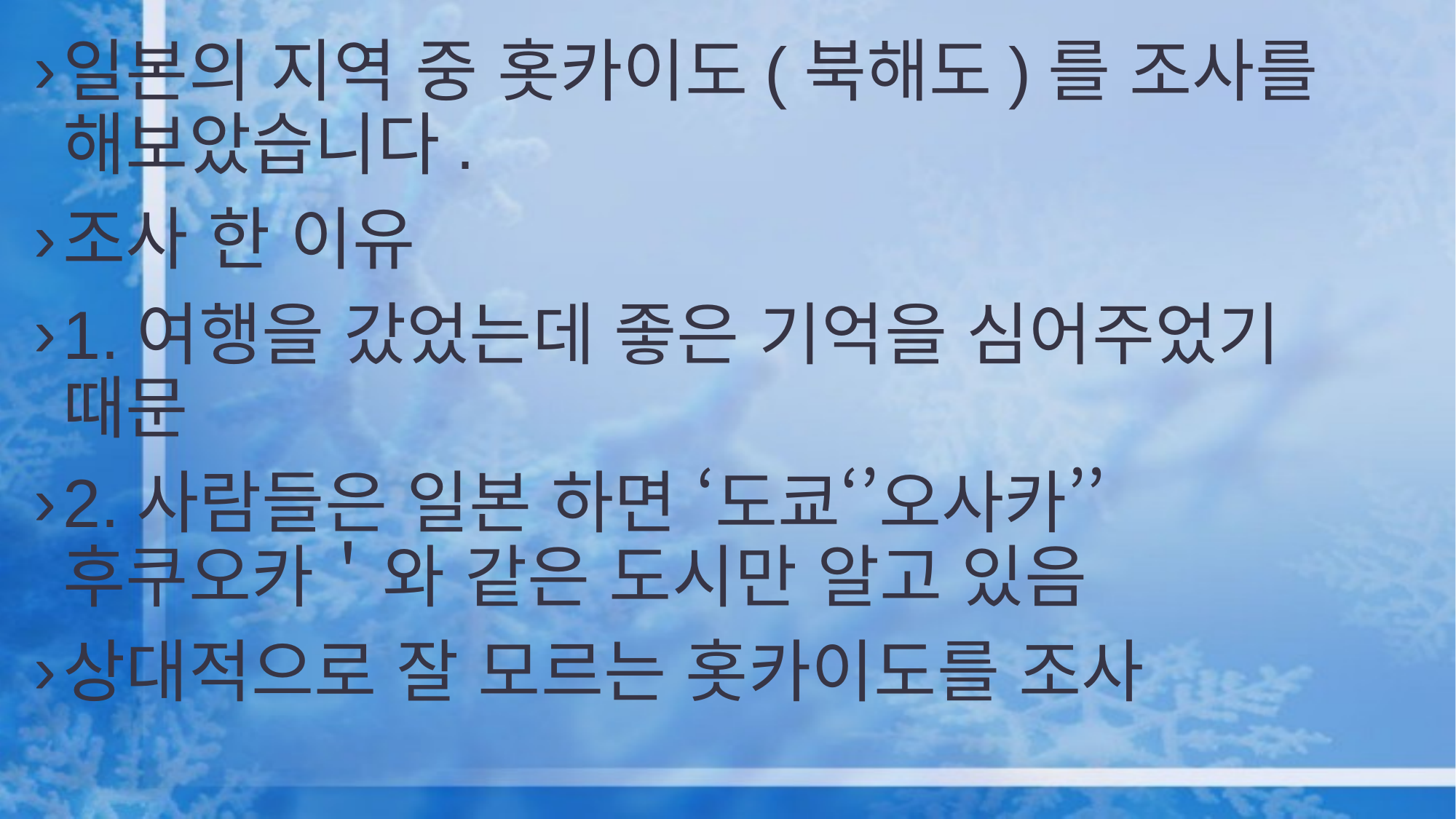

일본의 지역 중 홋카이도(북해도)를 조사를 해보았습니다.
조사 한 이유
1.여행을 갔었는데 좋은 기억을 심어주었기 때문
2.사람들은 일본 하면 ‘도쿄‘’오사카’’후쿠오카＇와 같은 도시만 알고 있음
상대적으로 잘 모르는 홋카이도를 조사